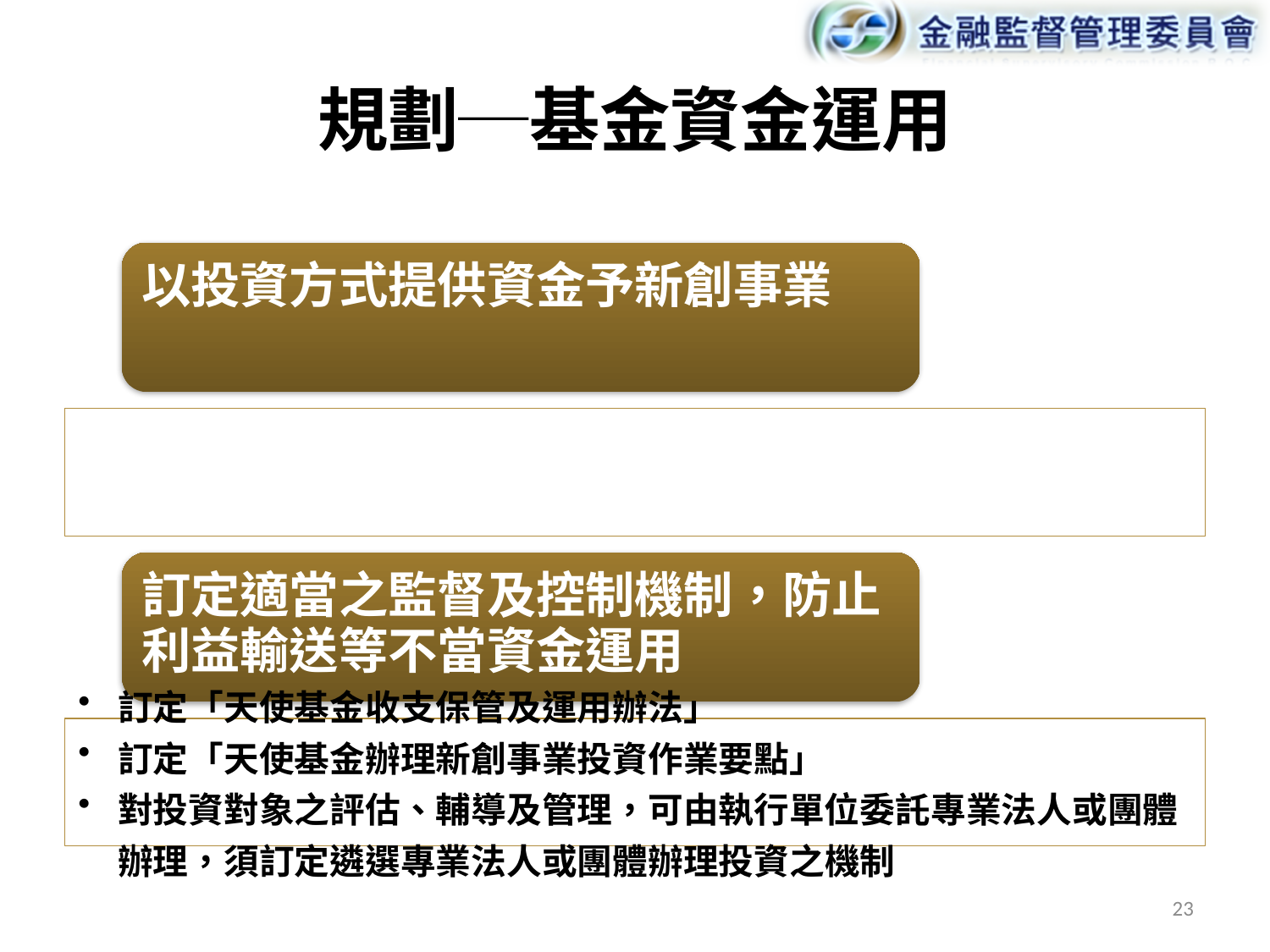

# 規劃─基金資金運用

以投資方式提供資金予新創事業
訂定適當之監督及控制機制，防止利益輸送等不當資金運用
訂定「天使基金收支保管及運用辦法」
訂定「天使基金辦理新創事業投資作業要點」
對投資對象之評估、輔導及管理，可由執行單位委託專業法人或團體辦理，須訂定遴選專業法人或團體辦理投資之機制
23